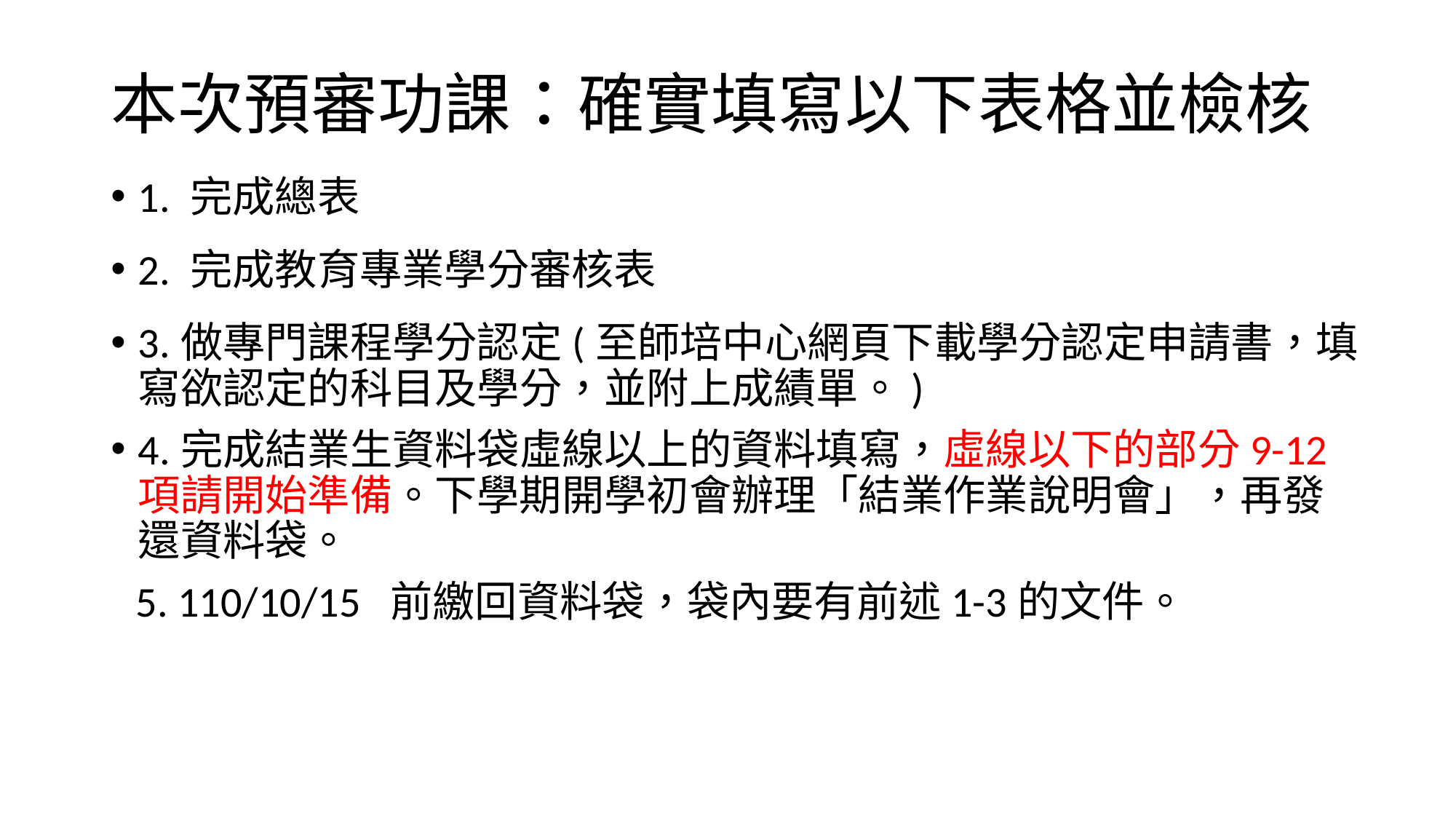

# 本次預審功課：確實填寫以下表格並檢核
1. 完成總表
2. 完成教育專業學分審核表
3.做專門課程學分認定(至師培中心網頁下載學分認定申請書，填寫欲認定的科目及學分，並附上成績單。)
4.完成結業生資料袋虛線以上的資料填寫，虛線以下的部分9-12項請開始準備。下學期開學初會辦理「結業作業說明會」，再發還資料袋。
      5. 110/10/15  前繳回資料袋，袋內要有前述1-3的文件。